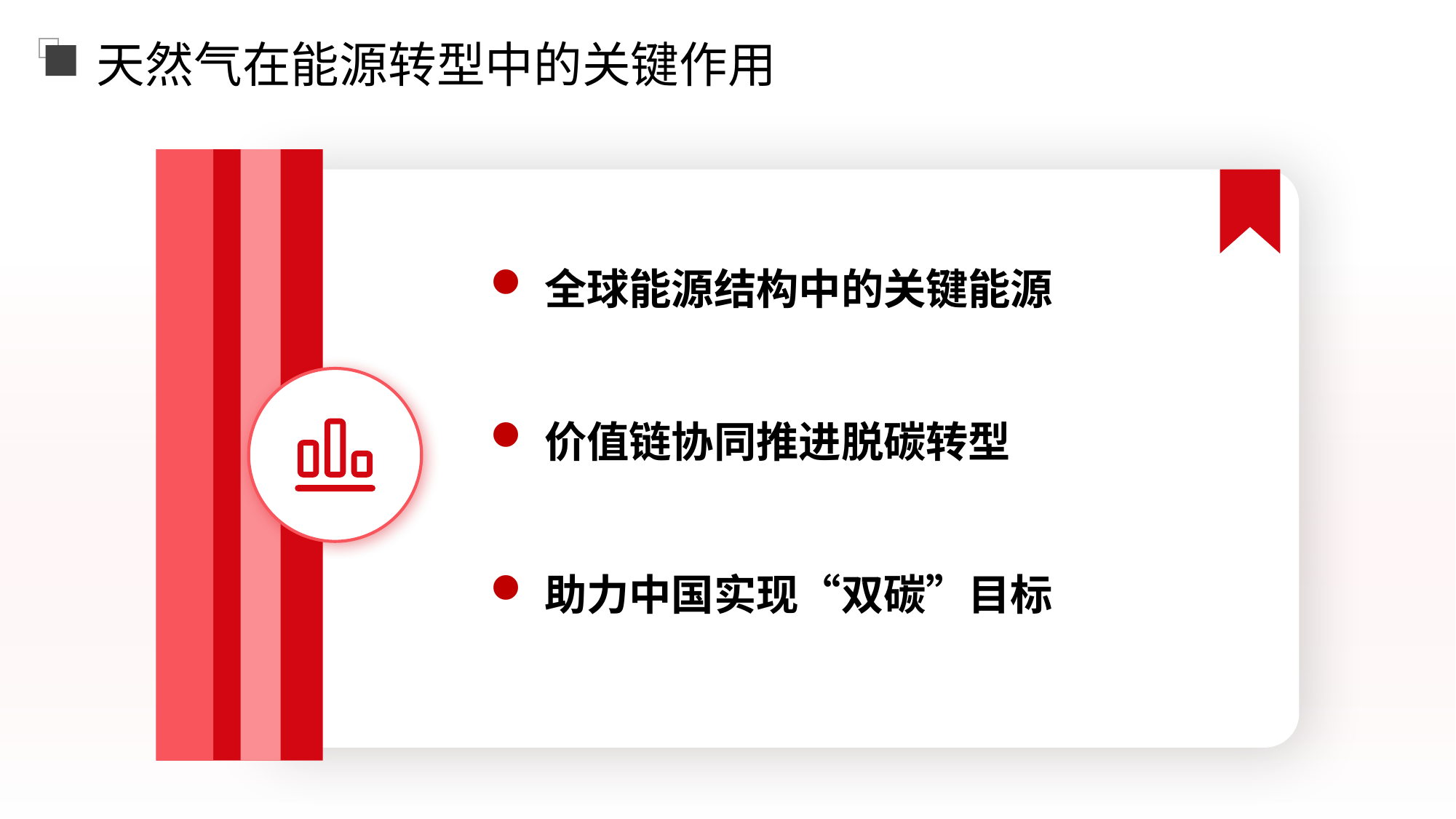

天然气在能源转型中的关键作用

全球能源结构中的关键能源

价值链协同推进脱碳转型

助力中国实现“双碳”目标